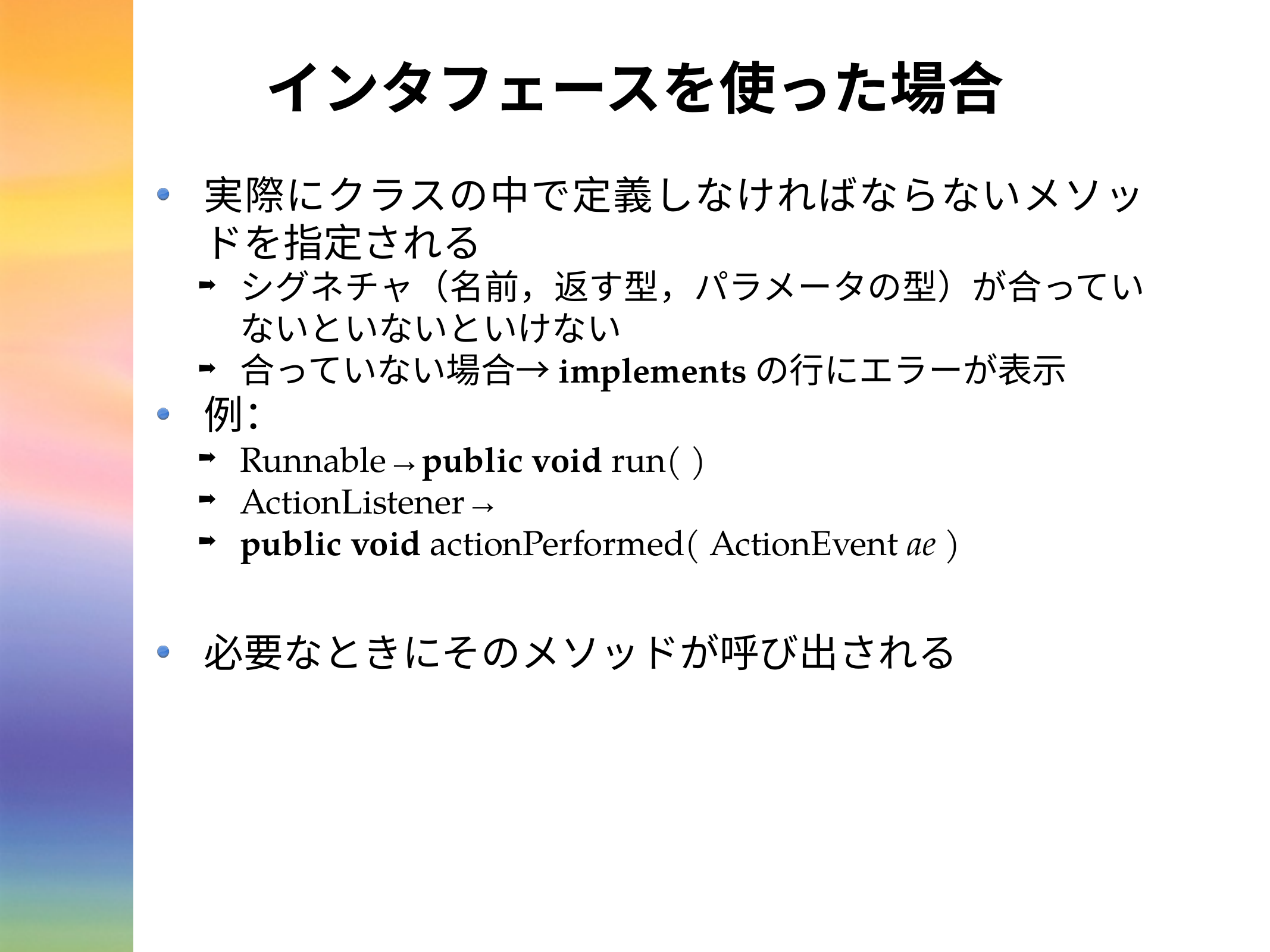

# インタフェースを使った場合
実際にクラスの中で定義しなければならないメソッドを指定される
シグネチャ（名前，返す型，パラメータの型）が合っていないといないといけない
合っていない場合→implementsの行にエラーが表示
例：
Runnable→public void run( )
ActionListener→
public void actionPerformed( ActionEvent ae )

必要なときにそのメソッドが呼び出される